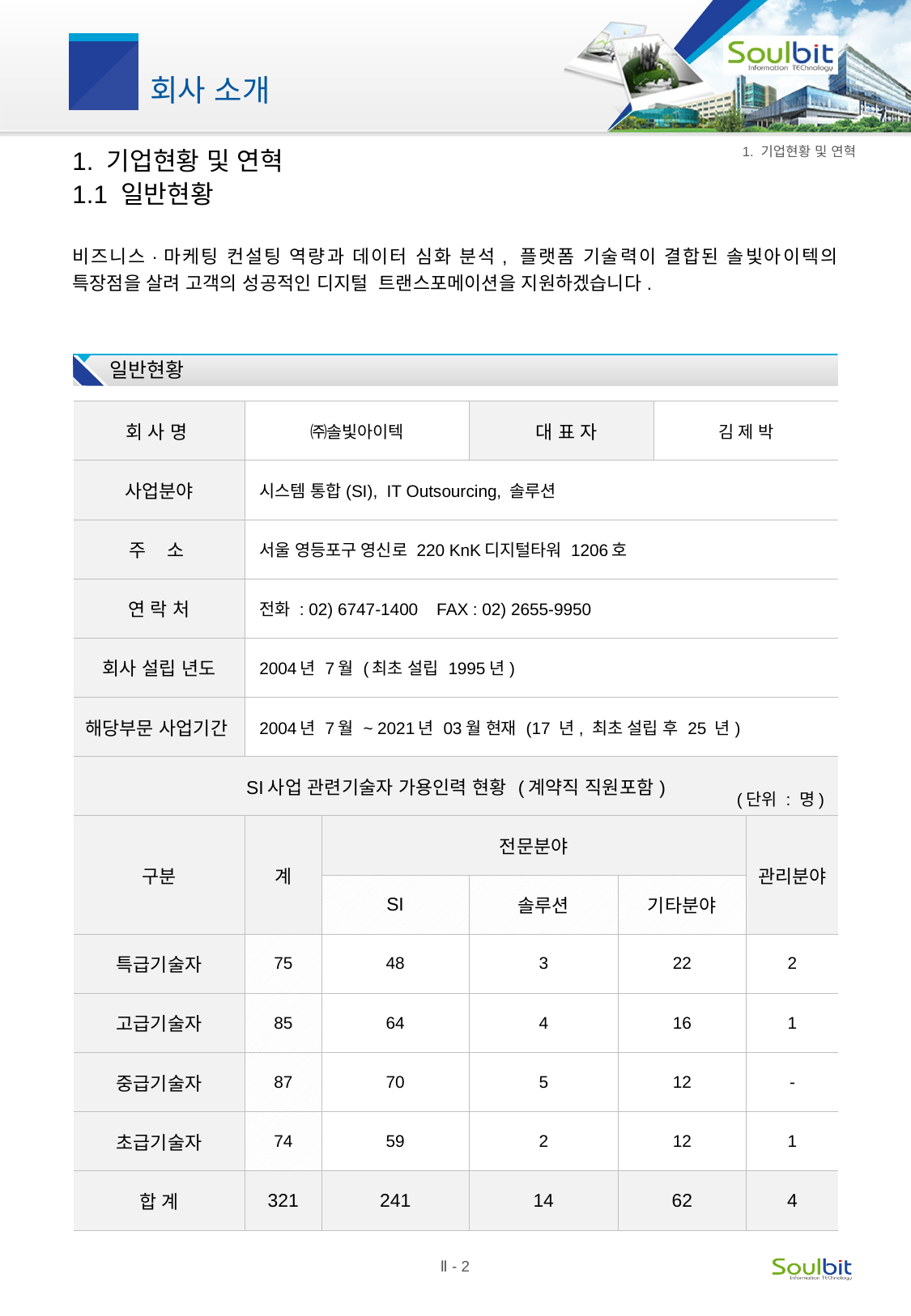

1. 기업현황 및 연혁
# 1. 기업현황 및 연혁 1.1 일반현황
비즈니스·마케팅 컨설팅 역량과 데이터 심화 분석, 플랫폼 기술력이 결합된 솔빛아이텍의 특장점을 살려 고객의 성공적인 디지털  트랜스포메이션을 지원하겠습니다.

일반현황
| 회 사 명 | ㈜솔빛아이텍 |  | 대 표 자 |  | 김 제 박 |  |
| --- | --- | --- | --- | --- | --- | --- |
| 사업분야 | 시스템 통합(SI), IT Outsourcing, 솔루션 |  |  |  |  |  |
| 주 소 | 서울 영등포구 영신로 220 KnK디지털타워 1206호 |  |  |  |  |  |
| 연 락 처 | 전화 : 02) 6747-1400 FAX : 02) 2655-9950 |  |  |  |  |  |
| 회사 설립 년도 | 2004년 7월 (최초 설립 1995년) |  |  |  |  |  |
| 해당부문 사업기간 | 2004년 7월 ~ 2021년 03월 현재 (17 년, 최초 설립 후 25 년) |  |  |  |  |  |
| SI사업 관련기술자 가용인력 현황 (계약직 직원포함) |  |  |  |  |  |  |
| 구분 | 계 | 전문분야 |  |  |  | 관리분야 |
|  |  | SI | 솔루션 | 기타분야 |  |  |
| 특급기술자 | 75 | 48 | 3 | 22 |  | 2 |
| 고급기술자 | 85 | 64 | 4 | 16 |  | 1 |
| 중급기술자 | 87 | 70 | 5 | 12 |  | - |
| 초급기술자 | 74 | 59 | 2 | 12 |  | 1 |
| 합 계 | 321 | 241 | 14 | 62 |  | 4 |
(단위 : 명)